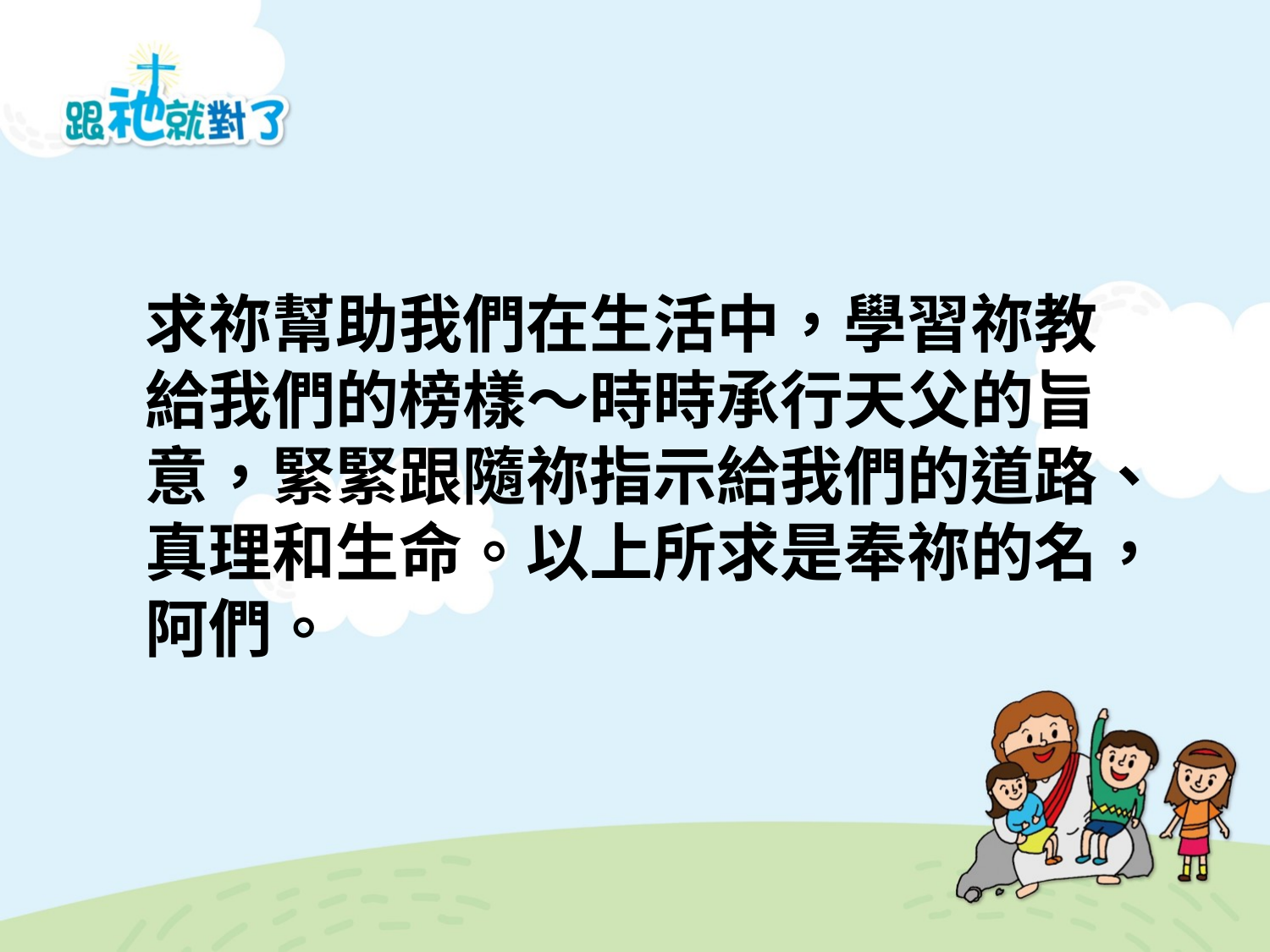

求祢幫助我們在生活中，學習祢教給我們的榜樣～時時承行天父的旨意，緊緊跟隨祢指示給我們的道路、真理和生命。以上所求是奉祢的名，阿們。